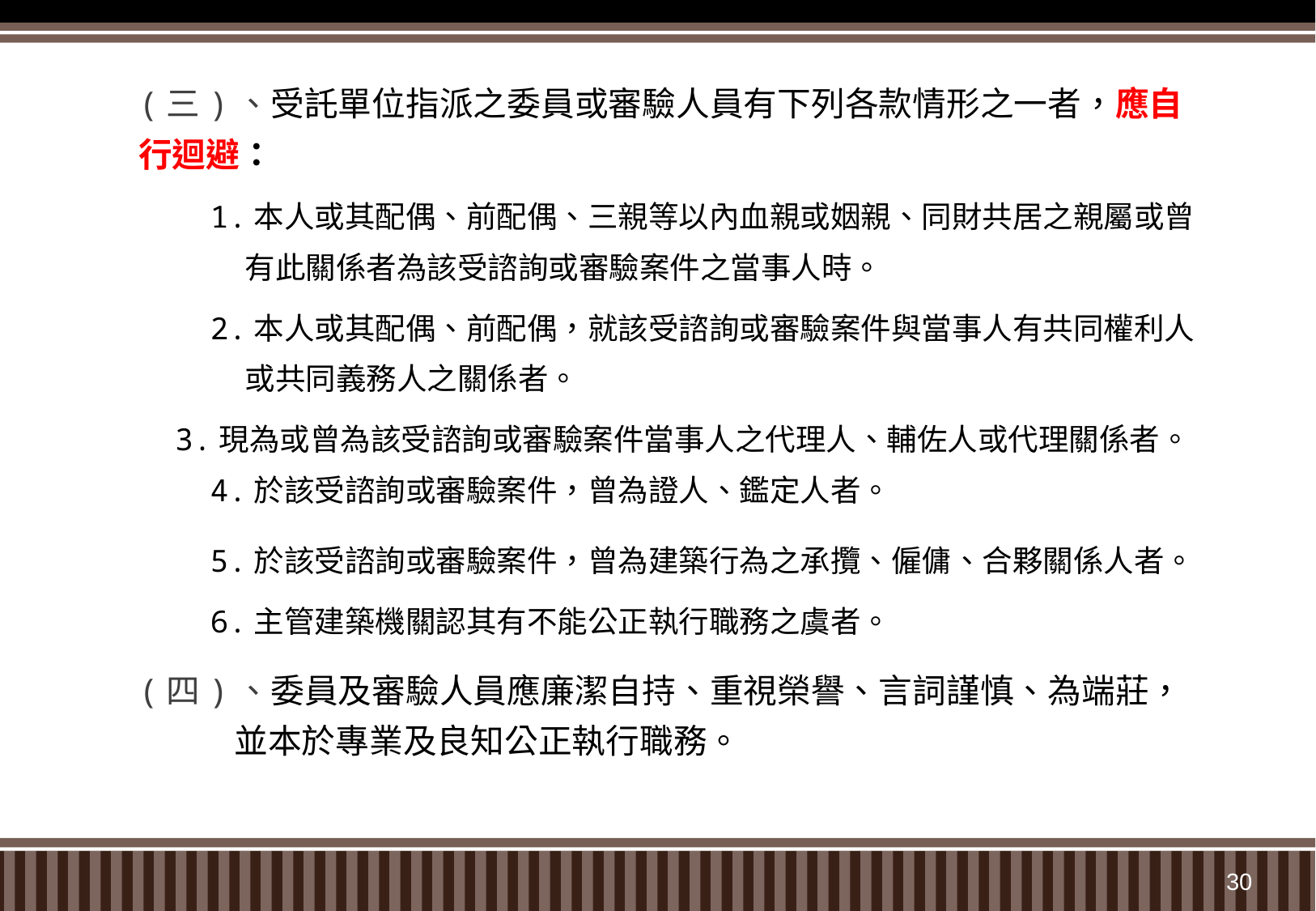

(三)、受託單位指派之委員或審驗人員有下列各款情形之一者，應自行迴避：
1.本人或其配偶、前配偶、三親等以內血親或姻親、同財共居之親屬或曾有此關係者為該受諮詢或審驗案件之當事人時。
2.本人或其配偶、前配偶，就該受諮詢或審驗案件與當事人有共同權利人或共同義務人之關係者。
3.現為或曾為該受諮詢或審驗案件當事人之代理人、輔佐人或代理關係者。  4.於該受諮詢或審驗案件，曾為證人、鑑定人者。
5.於該受諮詢或審驗案件，曾為建築行為之承攬、僱傭、合夥關係人者。
6.主管建築機關認其有不能公正執行職務之虞者。
(四)、委員及審驗人員應廉潔自持、重視榮譽、言詞謹慎、為端莊，   並本於專業及良知公正執行職務。

30